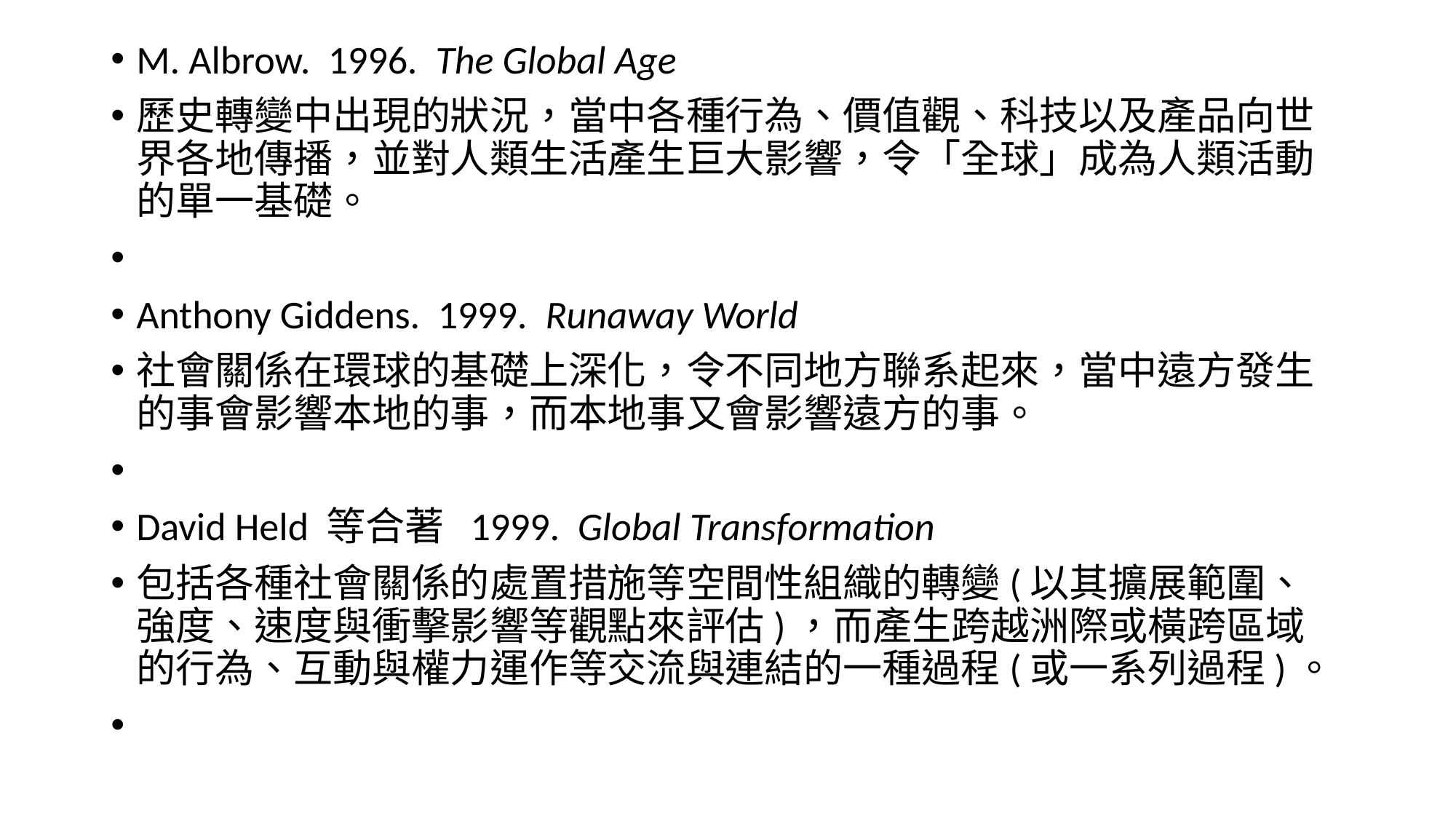

M. Albrow.  1996.  The Global Age
歷史轉變中出現的狀況，當中各種行為、價值觀、科技以及產品向世界各地傳播，並對人類生活產生巨大影響，令「全球」成為人類活動的單一基礎。

Anthony Giddens.  1999.  Runaway World
社會關係在環球的基礎上深化，令不同地方聯系起來，當中遠方發生的事會影響本地的事，而本地事又會影響遠方的事。

David Held 等合著  1999.  Global Transformation
包括各種社會關係的處置措施等空間性組織的轉變(以其擴展範圍、強度、速度與衝擊影響等觀點來評估)，而產生跨越洲際或橫跨區域的行為、互動與權力運作等交流與連結的一種過程(或一系列過程)。